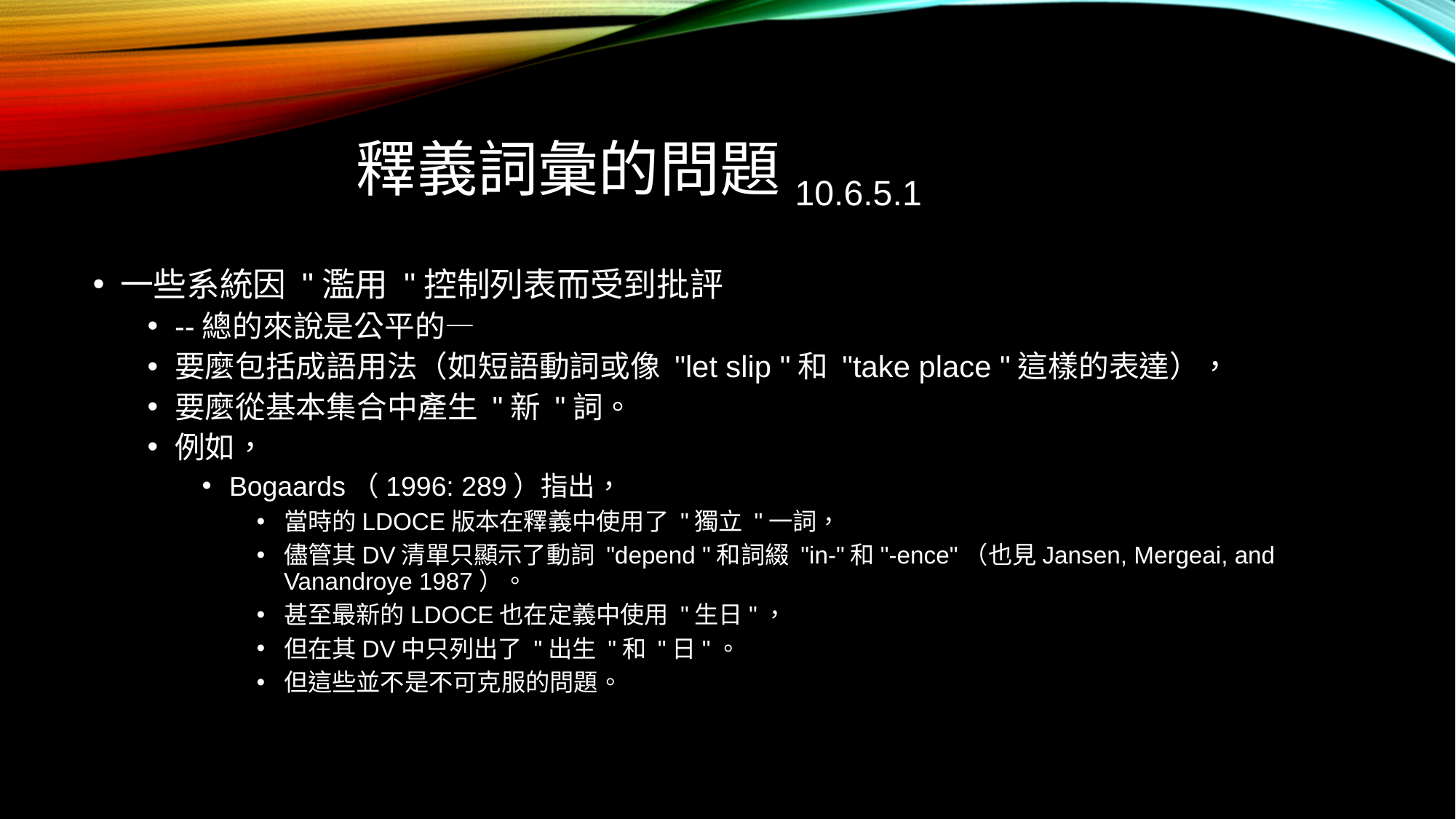

# 釋義詞彙的問題10.6.5.1
一些系統因 "濫用 "控制列表而受到批評
--總的來說是公平的—
要麼包括成語用法（如短語動詞或像 "let slip "和 "take place "這樣的表達），
要麼從基本集合中產生 "新 "詞。
例如，
Bogaards（1996: 289）指出，
當時的LDOCE版本在釋義中使用了 "獨立 "一詞，
儘管其DV清單只顯示了動詞 "depend "和詞綴 "in-"和"-ence"（也見Jansen, Mergeai, and Vanandroye 1987）。
甚至最新的LDOCE也在定義中使用 "生日"，
但在其DV中只列出了 "出生 "和 "日"。
但這些並不是不可克服的問題。